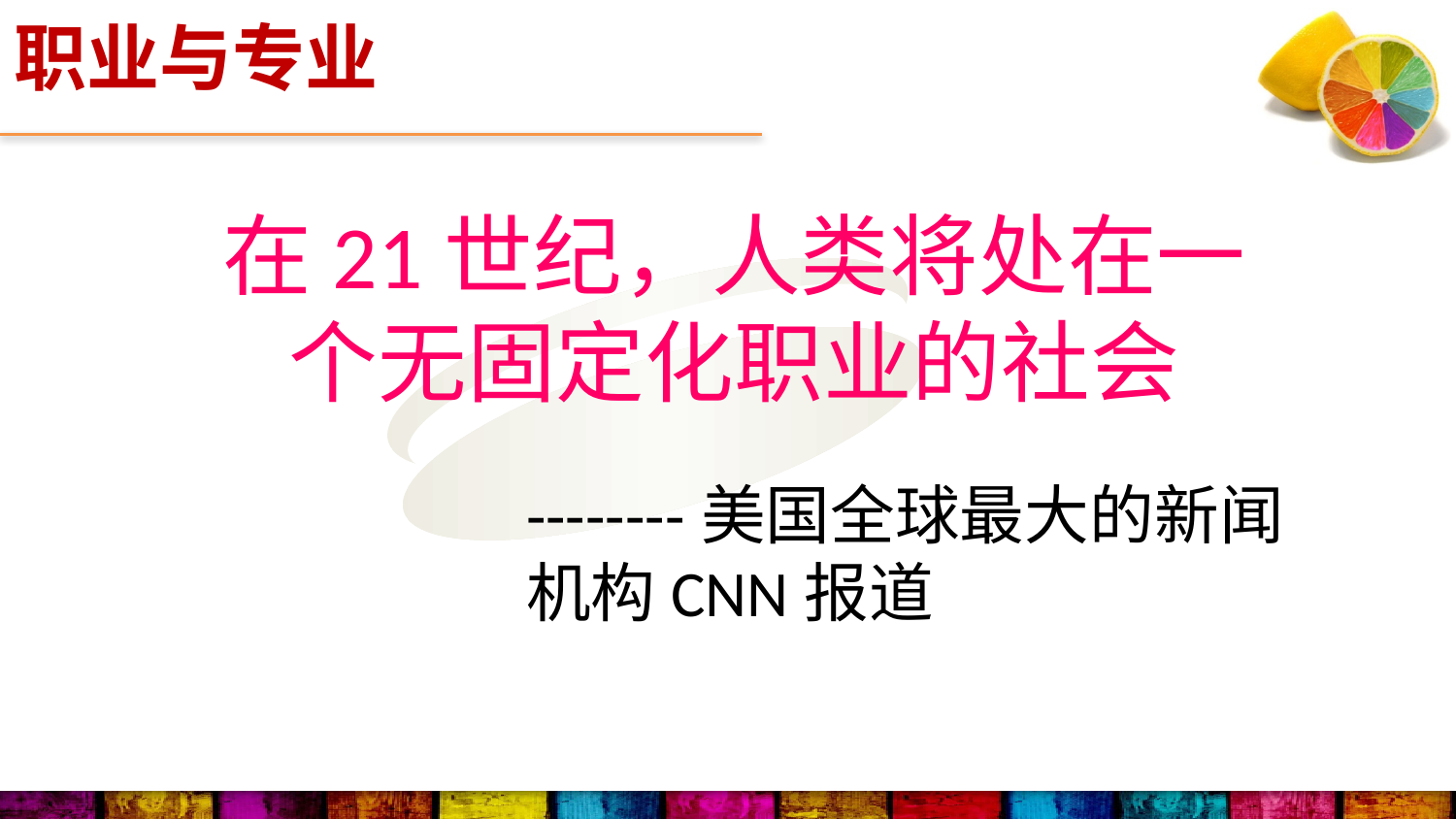

职业与专业

在21世纪，人类将处在一个无固定化职业的社会
FPA性格色彩的使命

--------美国全球最大的新闻机构CNN报道